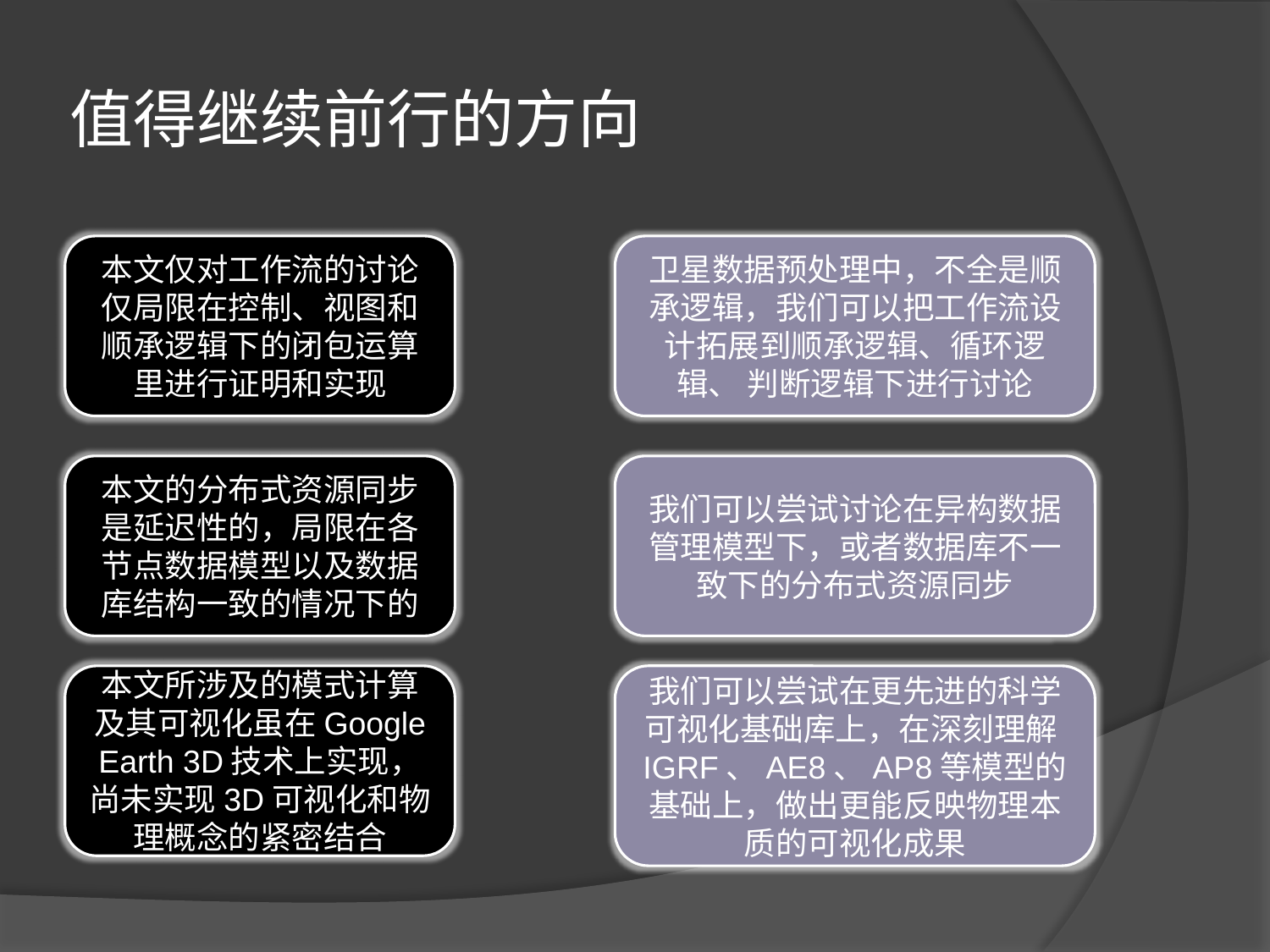

# 值得继续前行的方向
本文仅对工作流的讨论仅局限在控制、视图和顺承逻辑下的闭包运算里进行证明和实现
卫星数据预处理中，不全是顺承逻辑，我们可以把工作流设计拓展到顺承逻辑、循环逻辑、 判断逻辑下进行讨论
本文的分布式资源同步是延迟性的，局限在各节点数据模型以及数据库结构一致的情况下的
我们可以尝试讨论在异构数据管理模型下，或者数据库不一致下的分布式资源同步
本文所涉及的模式计算及其可视化虽在Google Earth 3D技术上实现，尚未实现3D可视化和物理概念的紧密结合
我们可以尝试在更先进的科学可视化基础库上，在深刻理解IGRF、AE8、AP8等模型的基础上，做出更能反映物理本质的可视化成果